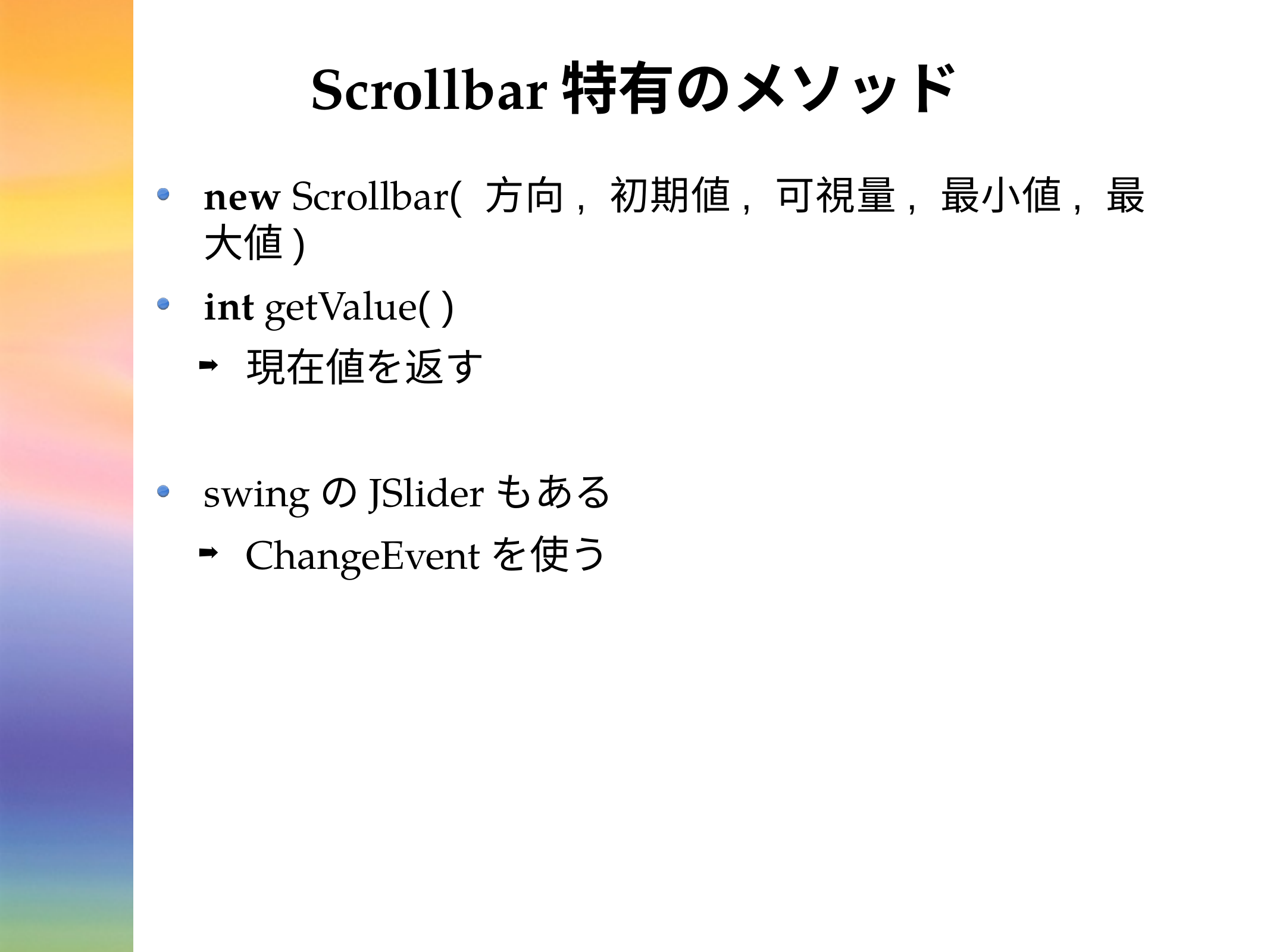

# Scrollbar特有のメソッド
new Scrollbar( 方向, 初期値, 可視量, 最小値, 最大値)
int getValue( )
現在値を返す

swingのJSliderもある
ChangeEventを使う